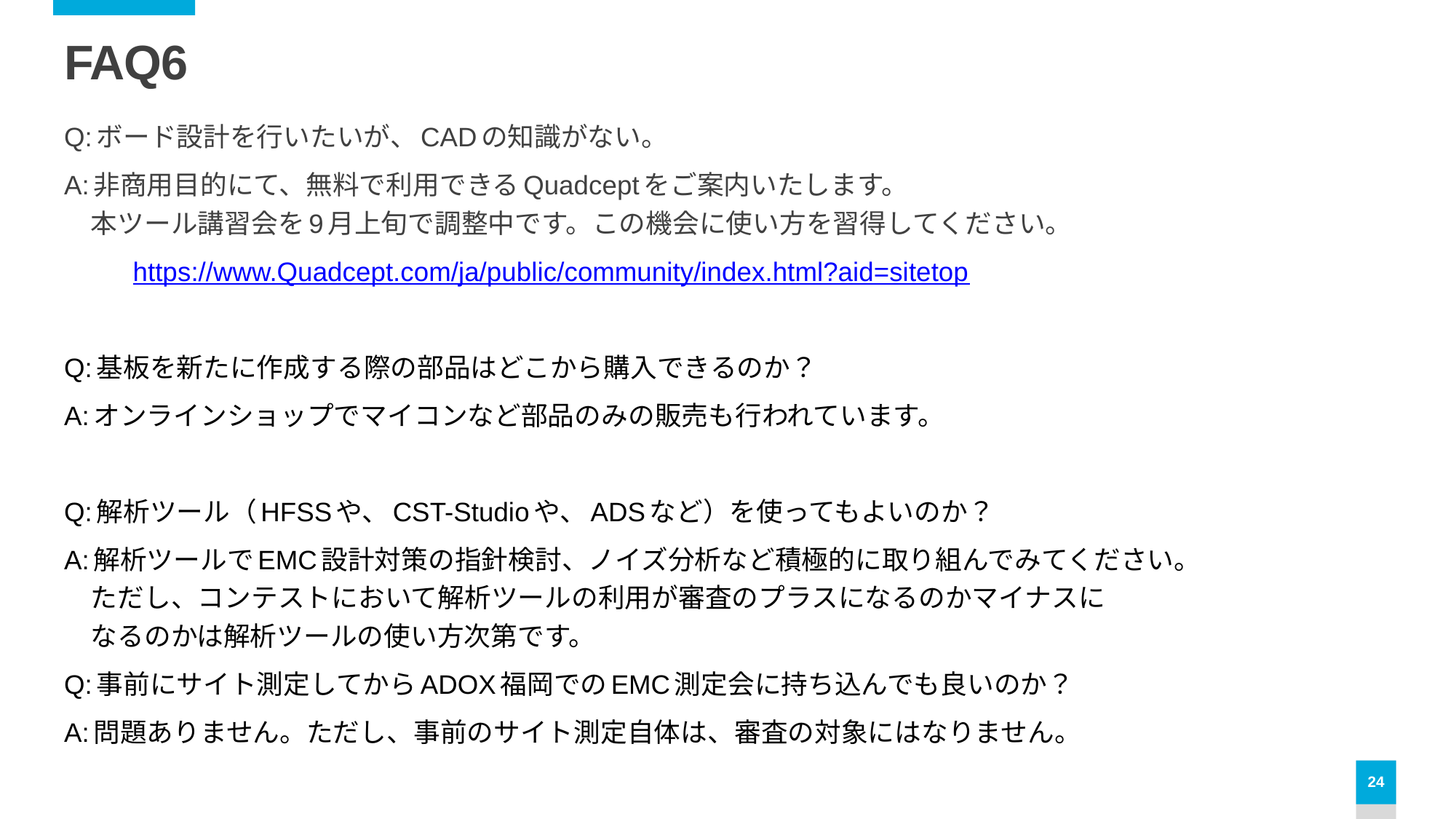

# FAQ6
Q:ボード設計を行いたいが、CADの知識がない。
A:非商用目的にて、無料で利用できるQuadceptをご案内いたします。
　本ツール講習会を9月上旬で調整中です。この機会に使い方を習得してください。
	https://www.Quadcept.com/ja/public/community/index.html?aid=sitetop

Q:基板を新たに作成する際の部品はどこから購入できるのか？
A:オンラインショップでマイコンなど部品のみの販売も行われています。

Q:解析ツール（HFSSや、CST-Studioや、ADSなど）を使ってもよいのか？
A:解析ツールでEMC設計対策の指針検討、ノイズ分析など積極的に取り組んでみてください。
　ただし、コンテストにおいて解析ツールの利用が審査のプラスになるのかマイナスに
　なるのかは解析ツールの使い方次第です。
Q:事前にサイト測定してからADOX福岡でのEMC測定会に持ち込んでも良いのか？
A:問題ありません。ただし、事前のサイト測定自体は、審査の対象にはなりません。